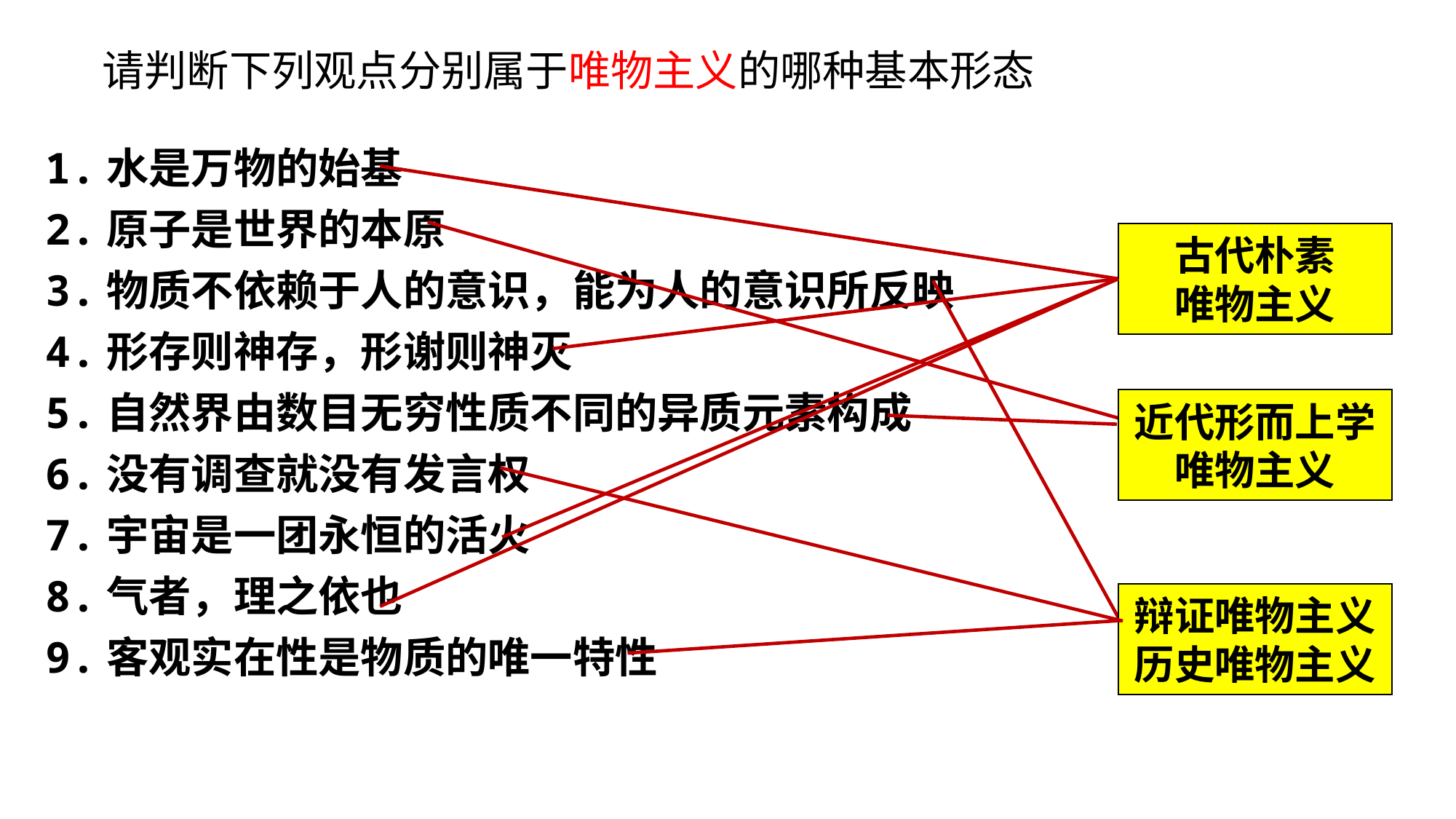

请判断下列观点分别属于唯物主义的哪种基本形态

  1.水是万物的始基
  2.原子是世界的本原
  3.物质不依赖于人的意识，能为人的意识所反映
  4.形存则神存，形谢则神灭
  5.自然界由数目无穷性质不同的异质元素构成
  6.没有调查就没有发言权
  7.宇宙是一团永恒的活火
  8.气者，理之依也
  9.客观实在性是物质的唯一特性

古代朴素
唯物主义
近代形而上学唯物主义
辩证唯物主义历史唯物主义